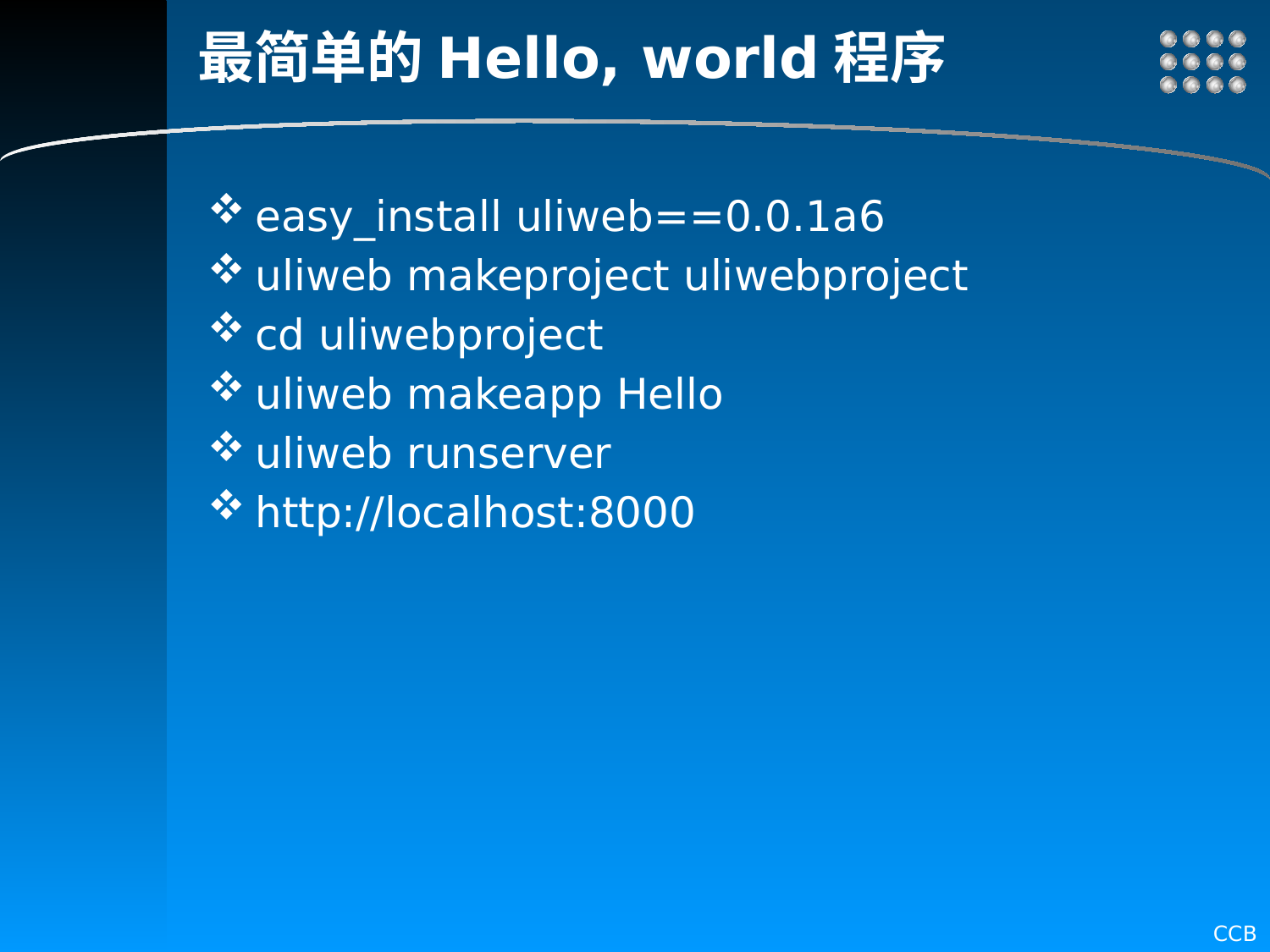

# 最简单的Hello, world程序
easy_install uliweb==0.0.1a6
uliweb makeproject uliwebproject
cd uliwebproject
uliweb makeapp Hello
uliweb runserver
http://localhost:8000